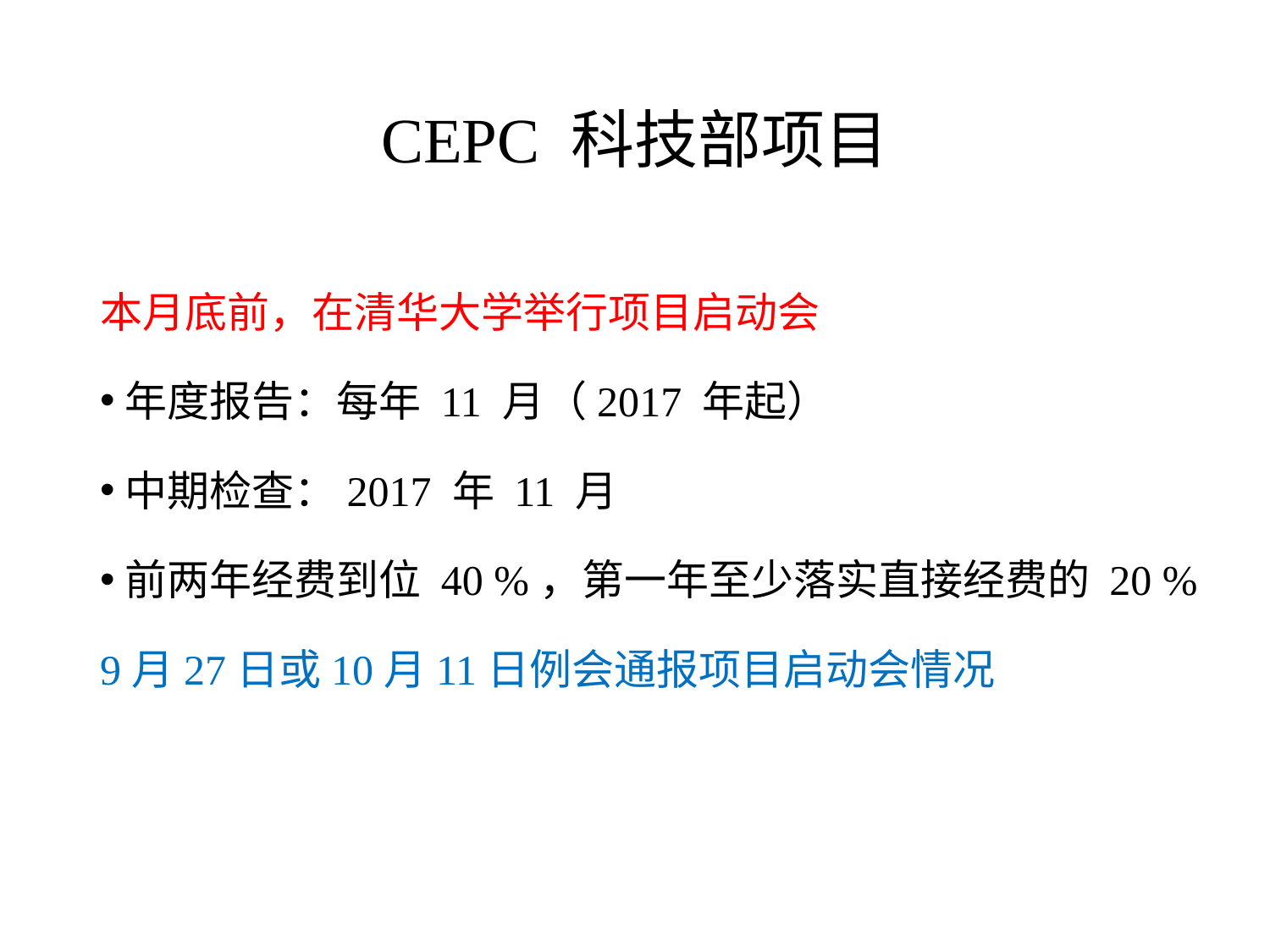

# CEPC 科技部项目
本月底前，在清华大学举行项目启动会
年度报告：每年 11 月（2017 年起）
中期检查：2017 年 11 月
前两年经费到位 40 %，第一年至少落实直接经费的 20 %
9月27日或10月11日例会通报项目启动会情况